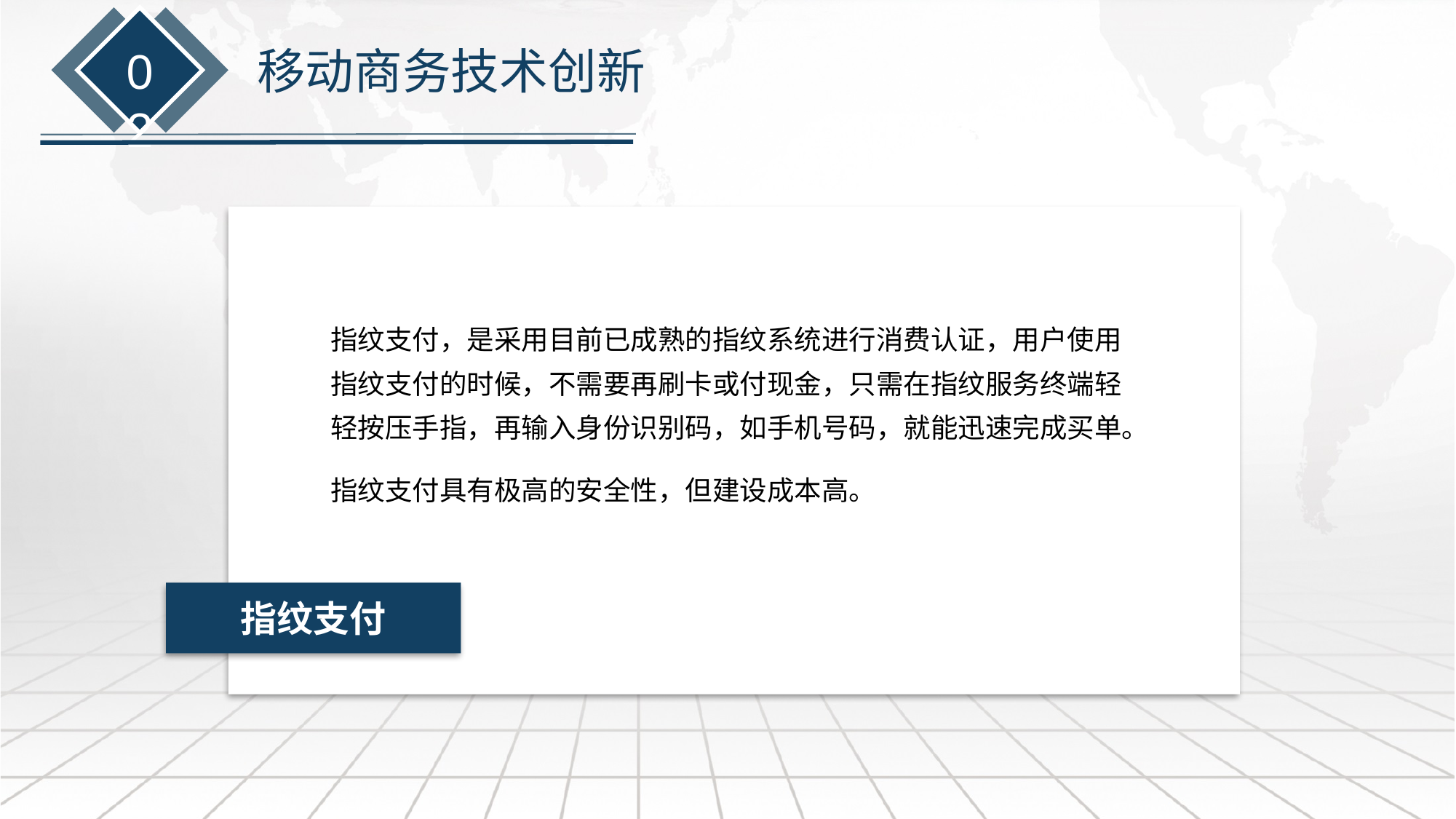

02
移动商务技术创新

指纹支付，是采用目前已成熟的指纹系统进行消费认证，用户使用指纹支付的时候，不需要再刷卡或付现金，只需在指纹服务终端轻轻按压手指，再输入身份识别码，如手机号码，就能迅速完成买单。
指纹支付具有极高的安全性，但建设成本高。

指纹支付